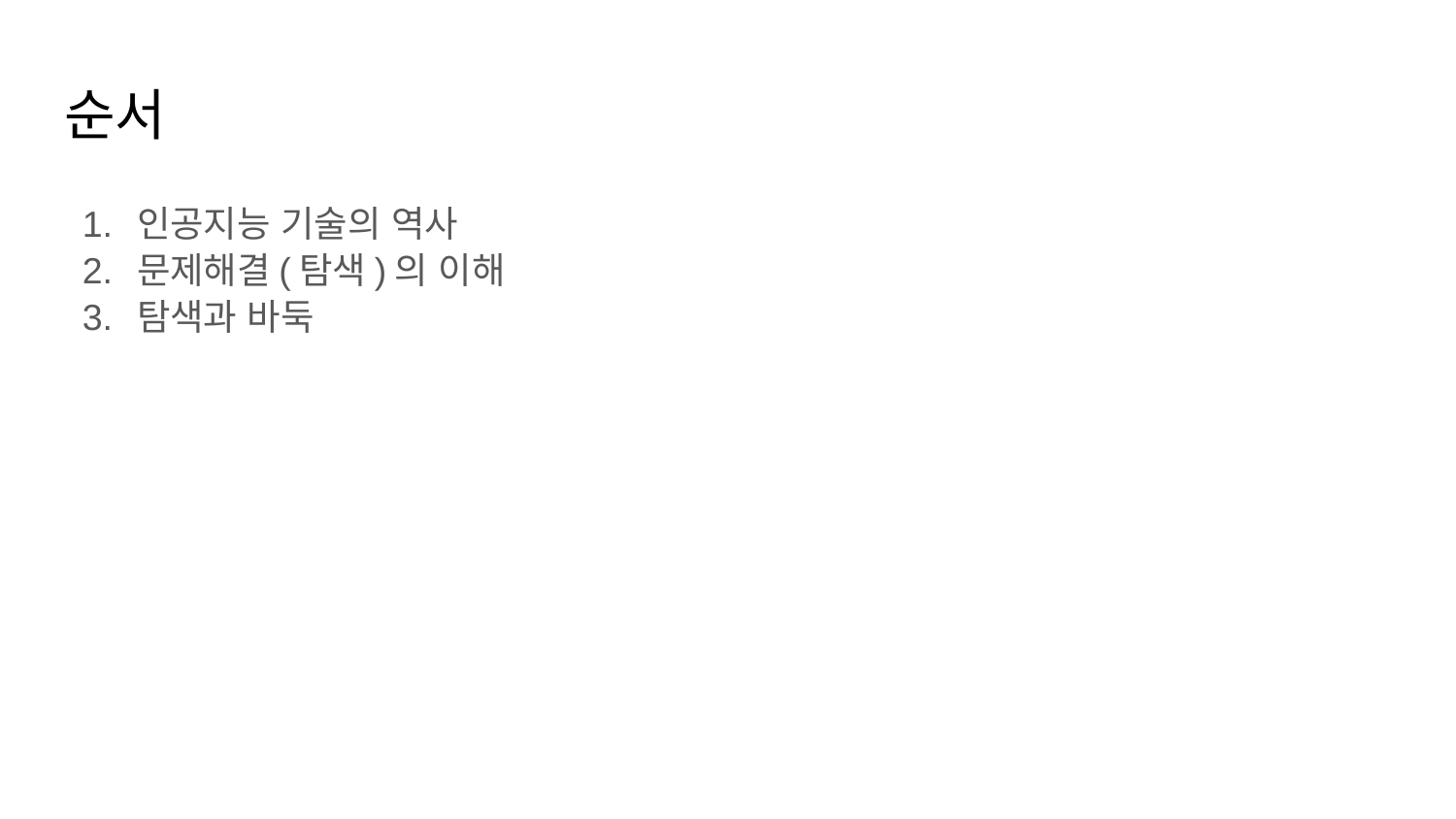

# 순서
인공지능 기술의 역사
문제해결(탐색)의 이해
탐색과 바둑